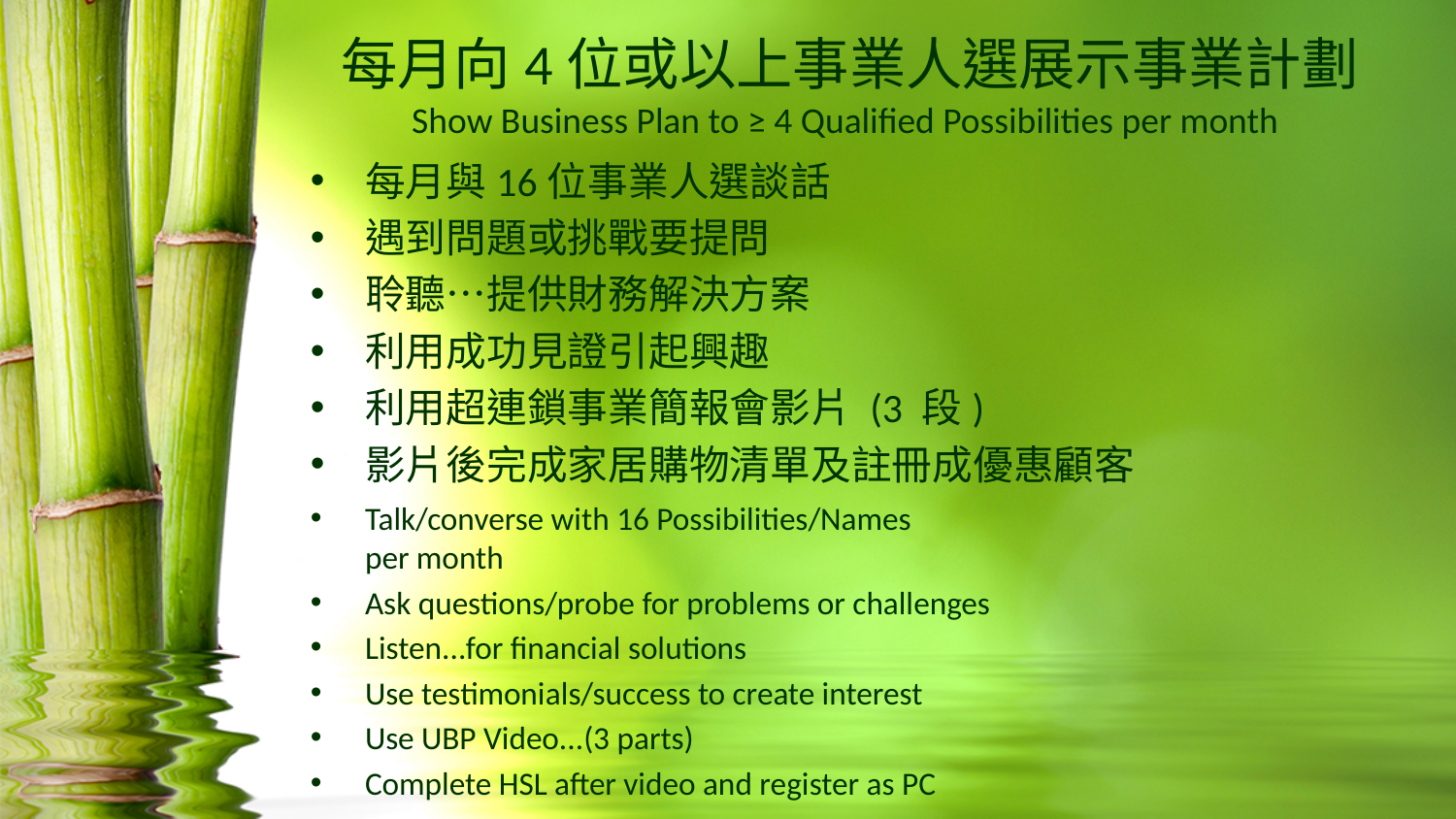

# 每月向4位或以上事業人選展示事業計劃 Show Business Plan to ≥ 4 Qualified Possibilities per month
每月與16位事業人選談話
遇到問題或挑戰要提問
聆聽…提供財務解決方案
利用成功見證引起興趣
利用超連鎖事業簡報會影片 (3 段)
影片後完成家居購物清單及註冊成優惠顧客
Talk/converse with 16 Possibilities/Names
per month
Ask questions/probe for problems or challenges
Listen...for financial solutions
Use testimonials/success to create interest
Use UBP Video...(3 parts)
Complete HSL after video and register as PC